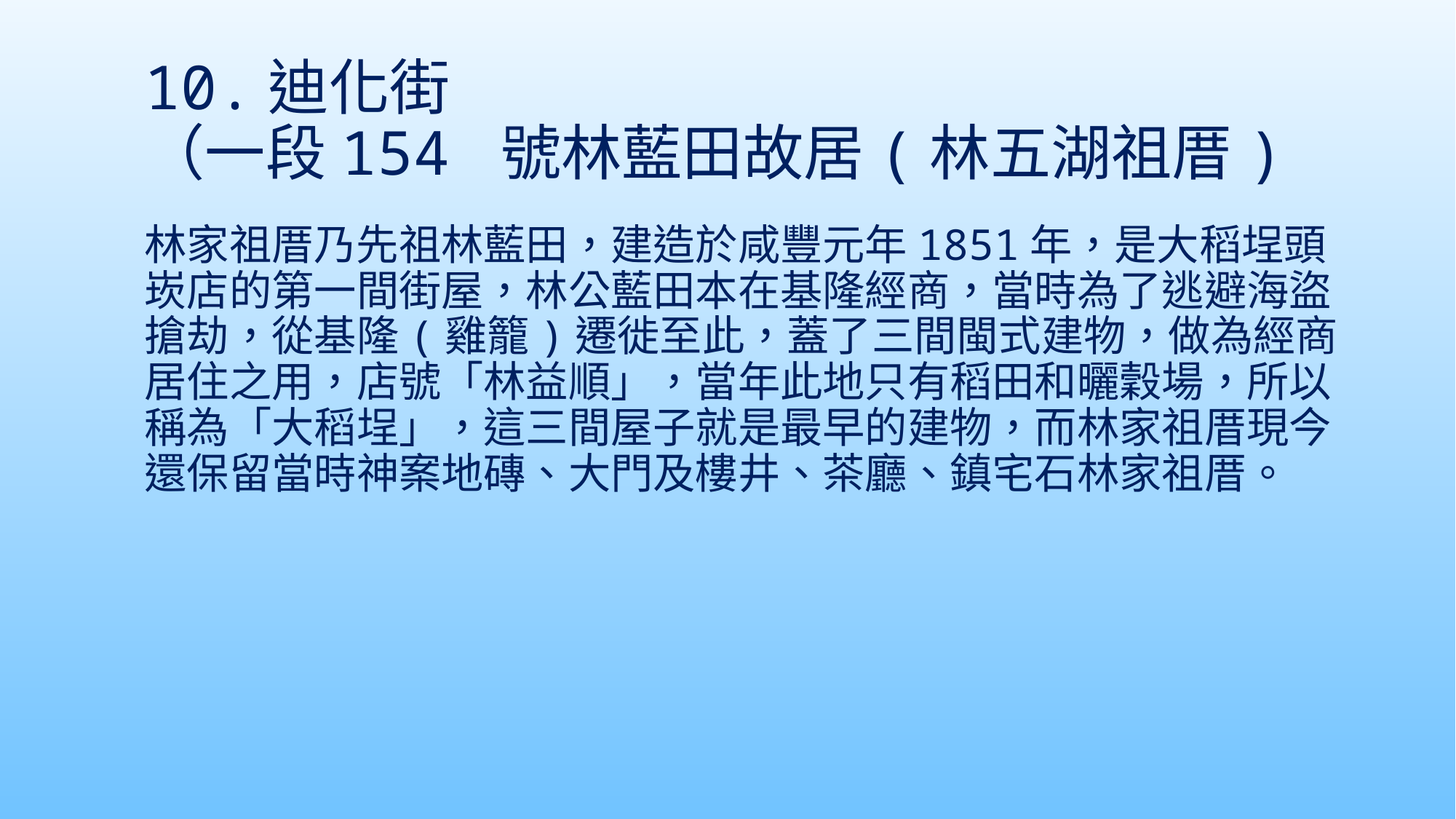

# 10.迪化街 （一段154 號林藍田故居(林五湖祖厝)
林家祖厝乃先祖林藍田，建造於咸豐元年1851年，是大稻埕頭崁店的第一間街屋，林公藍田本在基隆經商，當時為了逃避海盜搶劫，從基隆(雞籠)遷徙至此，蓋了三間閩式建物，做為經商居住之用，店號「林益順」，當年此地只有稻田和曬穀場，所以稱為「大稻埕」，這三間屋子就是最早的建物，而林家祖厝現今還保留當時神案地磚、大門及樓井、茶廳、鎮宅石林家祖厝。